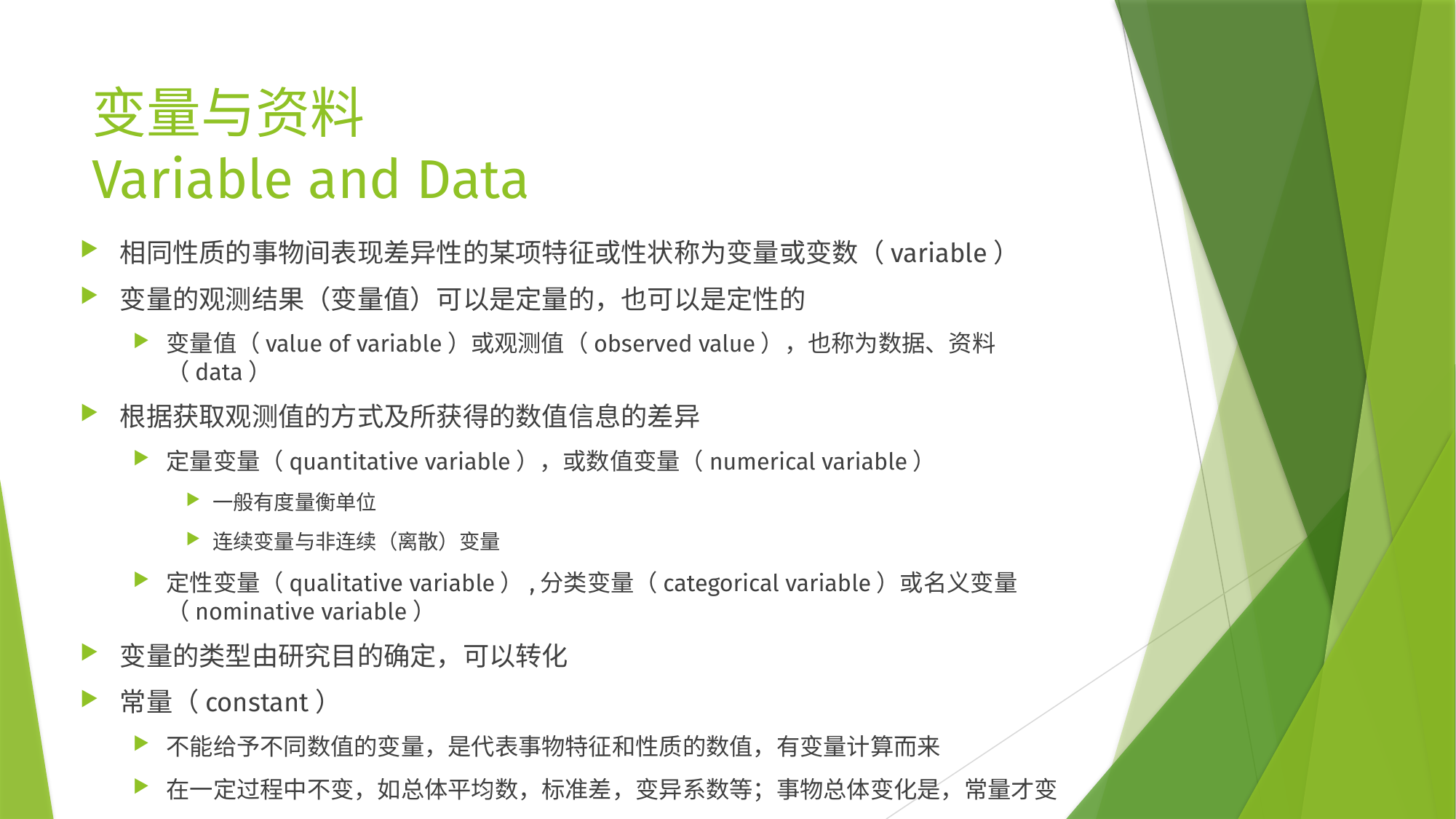

# 变量与资料 Variable and Data
相同性质的事物间表现差异性的某项特征或性状称为变量或变数（variable）
变量的观测结果（变量值）可以是定量的，也可以是定性的
变量值（value of variable）或观测值（observed value），也称为数据、资料（data）
根据获取观测值的方式及所获得的数值信息的差异
定量变量（quantitative variable），或数值变量（numerical variable）
一般有度量衡单位
连续变量与非连续（离散）变量
定性变量（qualitative variable）,分类变量（categorical variable）或名义变量（nominative variable）
变量的类型由研究目的确定，可以转化
常量（constant）
不能给予不同数值的变量，是代表事物特征和性质的数值，有变量计算而来
在一定过程中不变，如总体平均数，标准差，变异系数等；事物总体变化是，常量才变